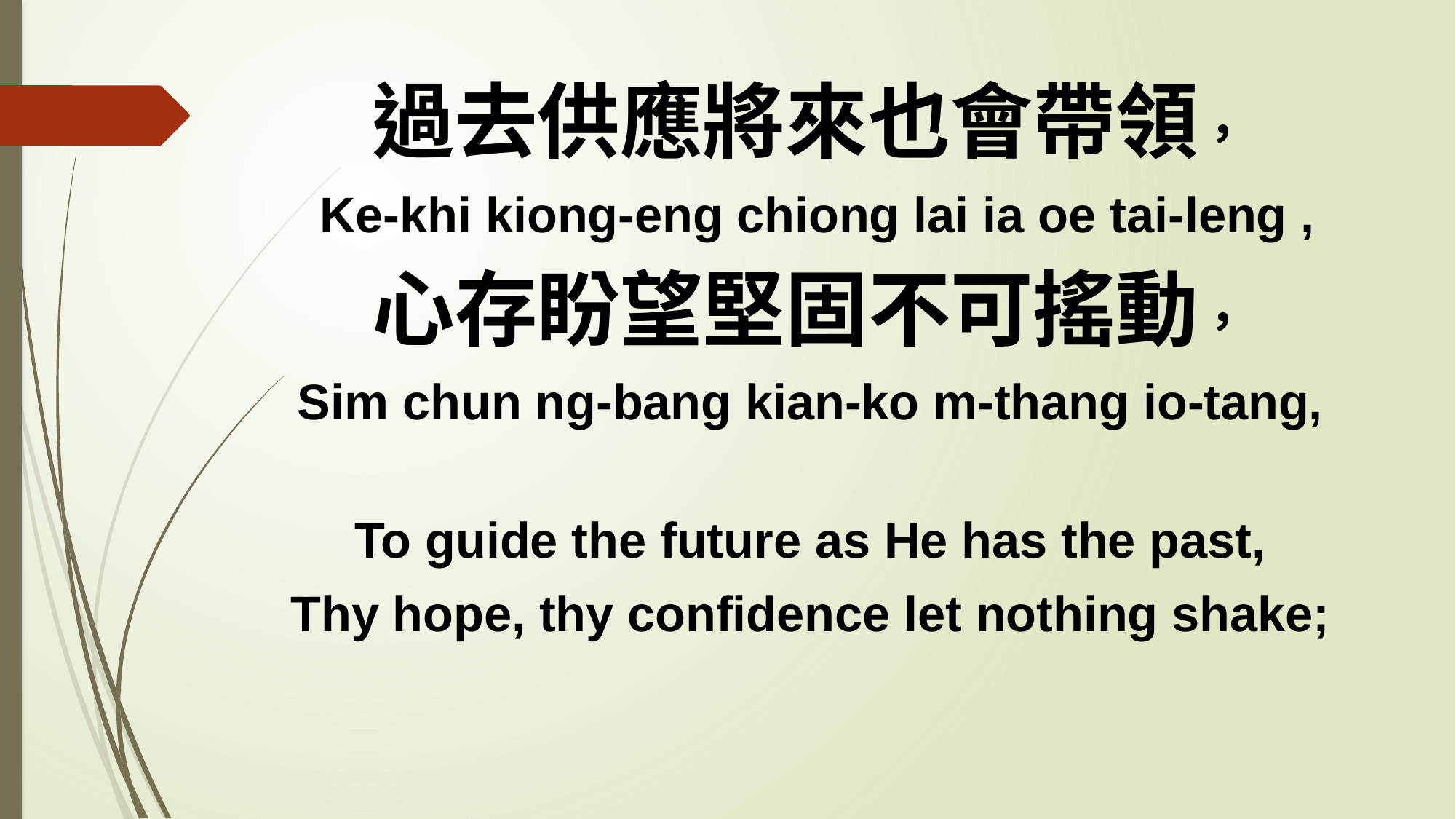

過去供應將來也會帶領，
 Ke-khi kiong-eng chiong lai ia oe tai-leng ,
心存盼望堅固不可搖動，
Sim chun ng-bang kian-ko m-thang io-tang,

To guide the future as He has the past,
Thy hope, thy confidence let nothing shake;